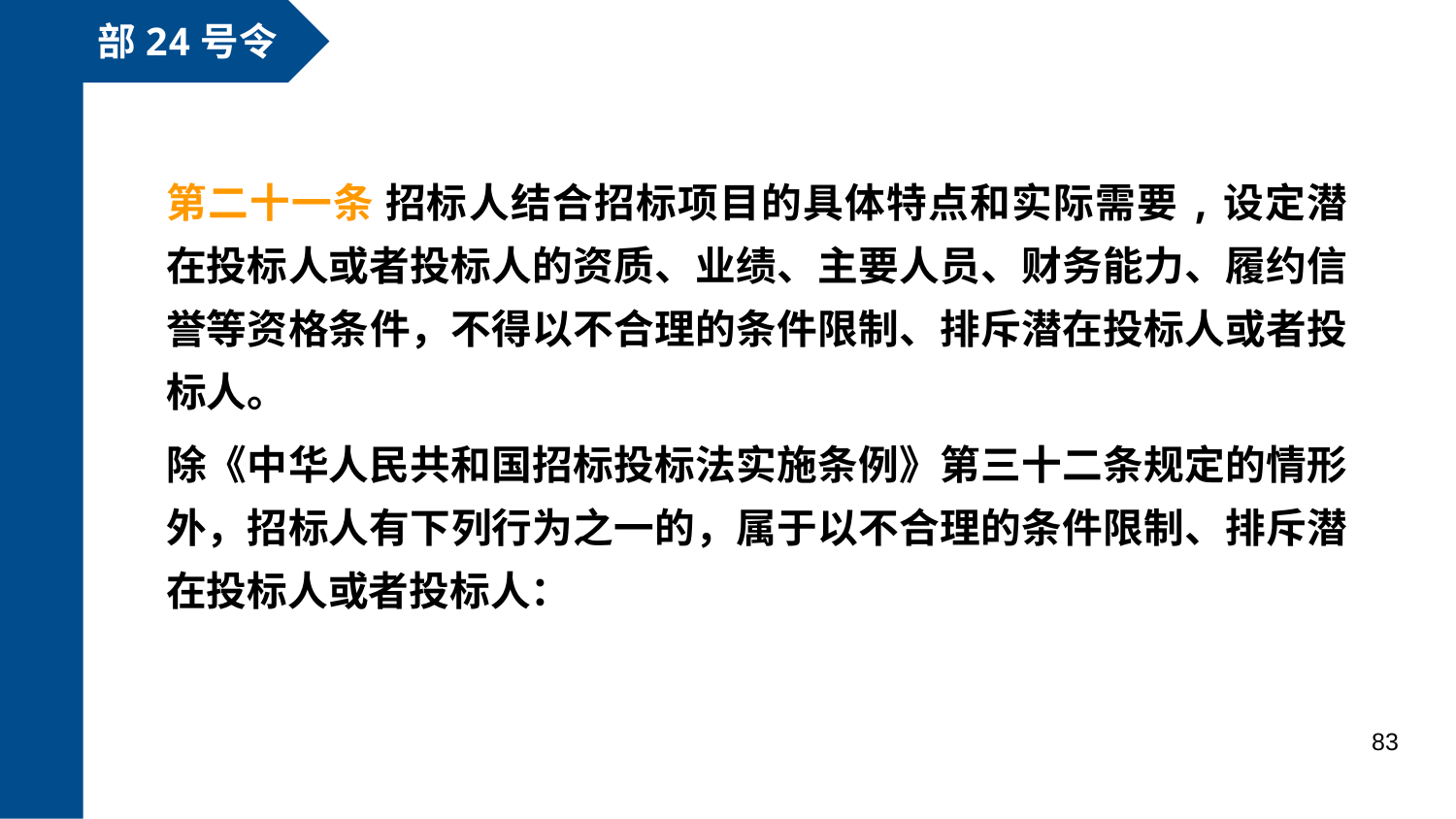

部24号令
第二十一条 招标人结合招标项目的具体特点和实际需要,设定潜在投标人或者投标人的资质、业绩、主要人员、财务能力、履约信誉等资格条件，不得以不合理的条件限制、排斥潜在投标人或者投标人。
除《中华人民共和国招标投标法实施条例》第三十二条规定的情形外，招标人有下列行为之一的，属于以不合理的条件限制、排斥潜在投标人或者投标人：
83